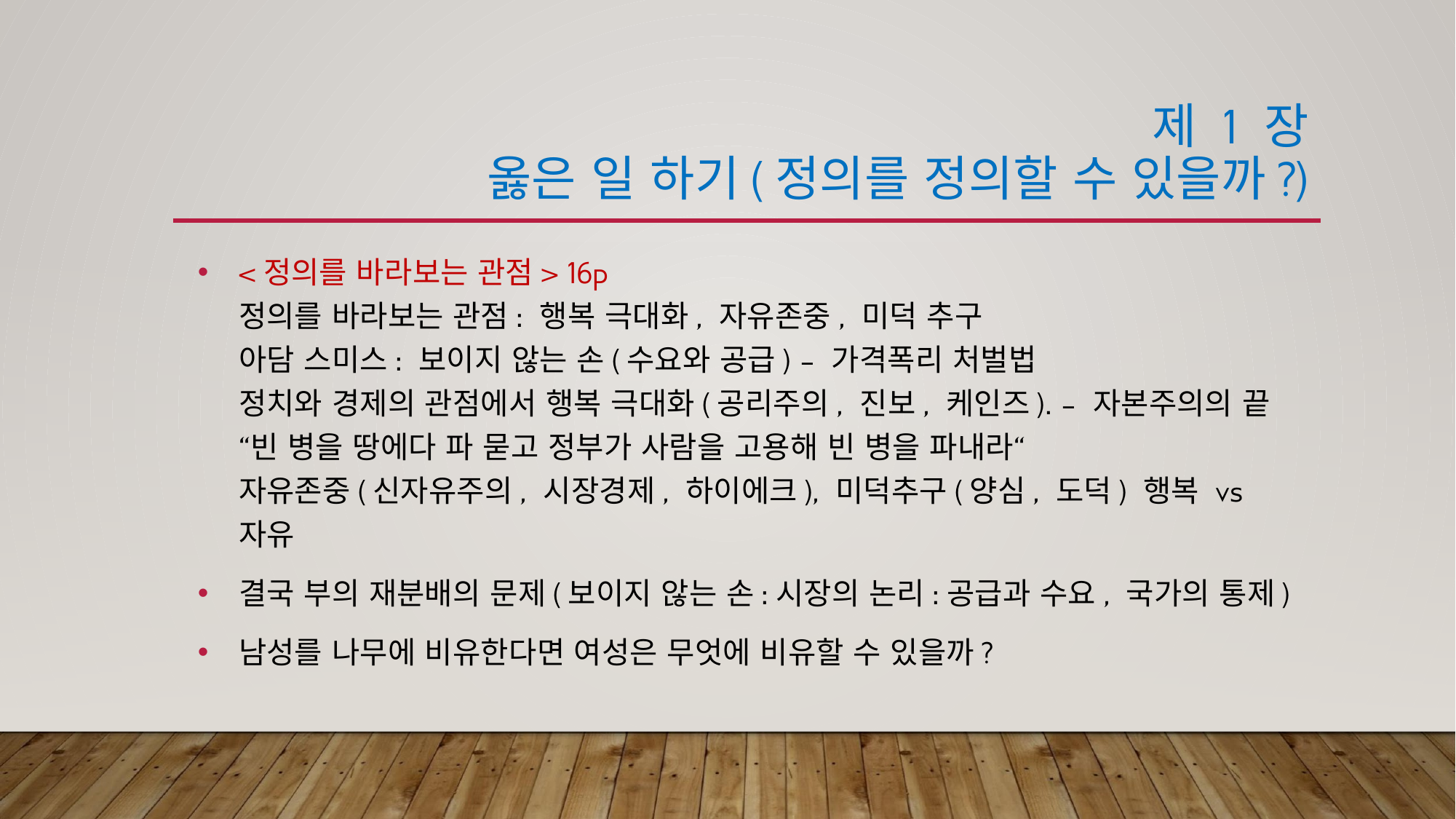

# 제 1 장 옳은 일 하기(정의를 정의할 수 있을까?)
<정의를 바라보는 관점> 16p
정의를 바라보는 관점: 행복 극대화, 자유존중, 미덕 추구
아담 스미스: 보이지 않는 손(수요와 공급) – 가격폭리 처벌법
정치와 경제의 관점에서 행복 극대화(공리주의, 진보, 케인즈). – 자본주의의 끝
“빈 병을 땅에다 파 묻고 정부가 사람을 고용해 빈 병을 파내라“
자유존중(신자유주의, 시장경제, 하이에크), 미덕추구(양심, 도덕) 행복 vs 자유
결국 부의 재분배의 문제(보이지 않는 손:시장의 논리:공급과 수요, 국가의 통제)
남성를 나무에 비유한다면 여성은 무엇에 비유할 수 있을까?